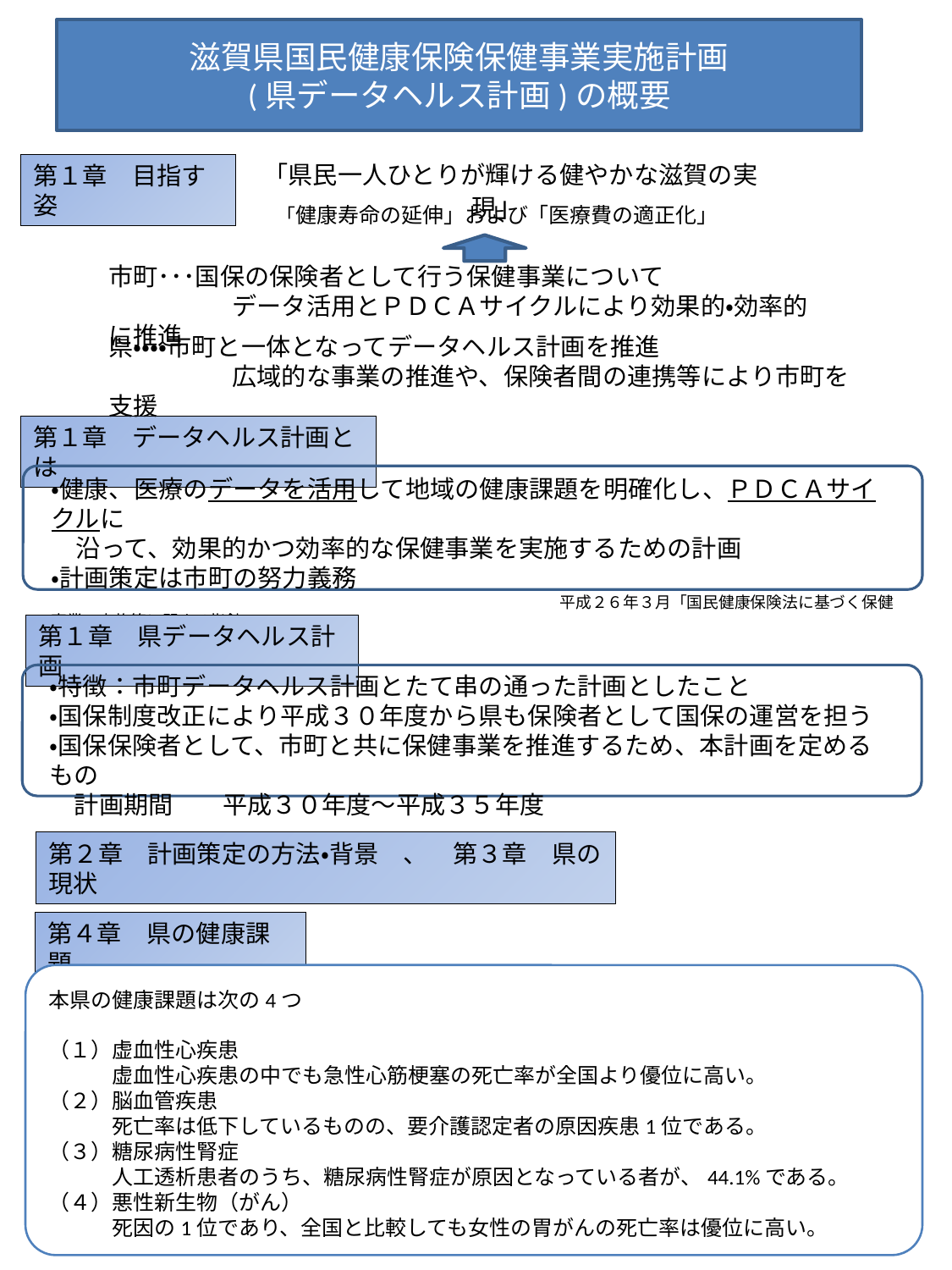

滋賀県国民健康保険保健事業実施計画
(県データヘルス計画)の概要
　「県民一人ひとりが輝ける健やかな滋賀の実現」

第１章　目指す姿
　「健康寿命の延伸」および「医療費の適正化」

市町･･･国保の保険者として行う保健事業について
　　　　　データ活用とＰＤＣＡサイクルにより効果的・効率的に推進
県・・・・市町と一体となってデータヘルス計画を推進
　　　　　広域的な事業の推進や、保険者間の連携等により市町を支援
第１章　データヘルス計画とは

・健康、医療のデータを活用して地域の健康課題を明確化し、ＰＤＣＡサイクルに
　沿って、効果的かつ効率的な保健事業を実施するための計画
・計画策定は市町の努力義務
　　　　　　　　　　　　　　　　　　　　　　　　　　　　　　　　平成２６年３月「国民健康保険法に基づく保健事業の実施等に関する指針」
第１章　県データヘルス計画

・特徴：市町データヘルス計画とたて串の通った計画としたこと
・国保制度改正により平成３０年度から県も保険者として国保の運営を担う
・国保保険者として、市町と共に保健事業を推進するため、本計画を定めるもの
　計画期間　　平成３０年度～平成３５年度
第２章　計画策定の方法・背景　、　第３章　県の現状
第４章　県の健康課題

本県の健康課題は次の4つ

（１）虚血性心疾患
　　　虚血性心疾患の中でも急性心筋梗塞の死亡率が全国より優位に高い。
（２）脳血管疾患
　　　死亡率は低下しているものの、要介護認定者の原因疾患1位である。
（３）糖尿病性腎症
　　　人工透析患者のうち、糖尿病性腎症が原因となっている者が、44.1%である。
（４）悪性新生物（がん）
　　　死因の1位であり、全国と比較しても女性の胃がんの死亡率は優位に高い。